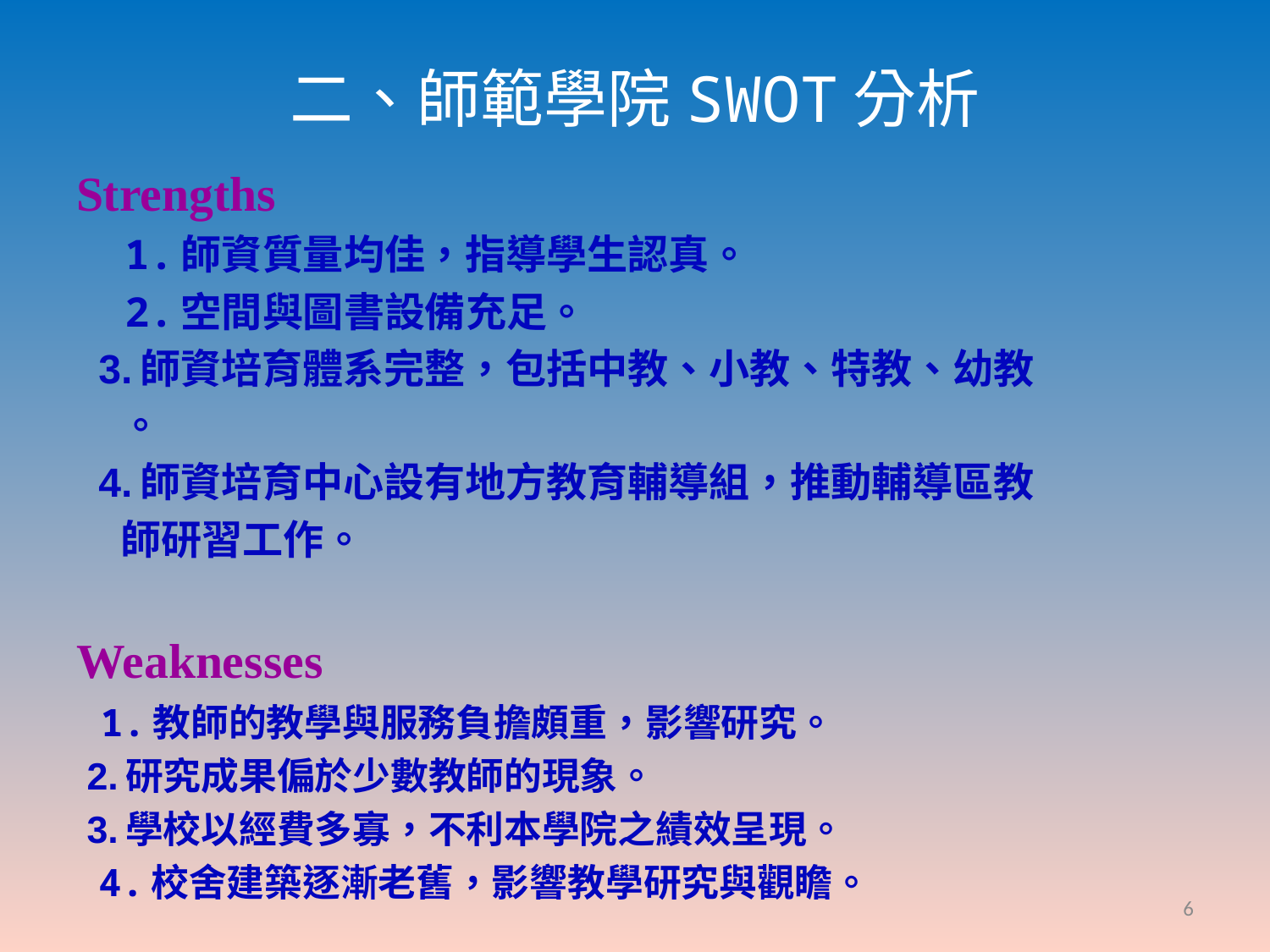

# 二、師範學院SWOT分析
Strengths
  1.師資質量均佳，指導學生認真。
  2.空間與圖書設備充足。
  3.師資培育體系完整，包括中教、小教、特教、幼教
    。
  4.師資培育中心設有地方教育輔導組，推動輔導區教
    師研習工作。

Weaknesses
 1.教師的教學與服務負擔頗重，影響研究。
 2.研究成果偏於少數教師的現象。
 3.學校以經費多寡，不利本學院之績效呈現。
 4.校舍建築逐漸老舊，影響教學研究與觀瞻。

6